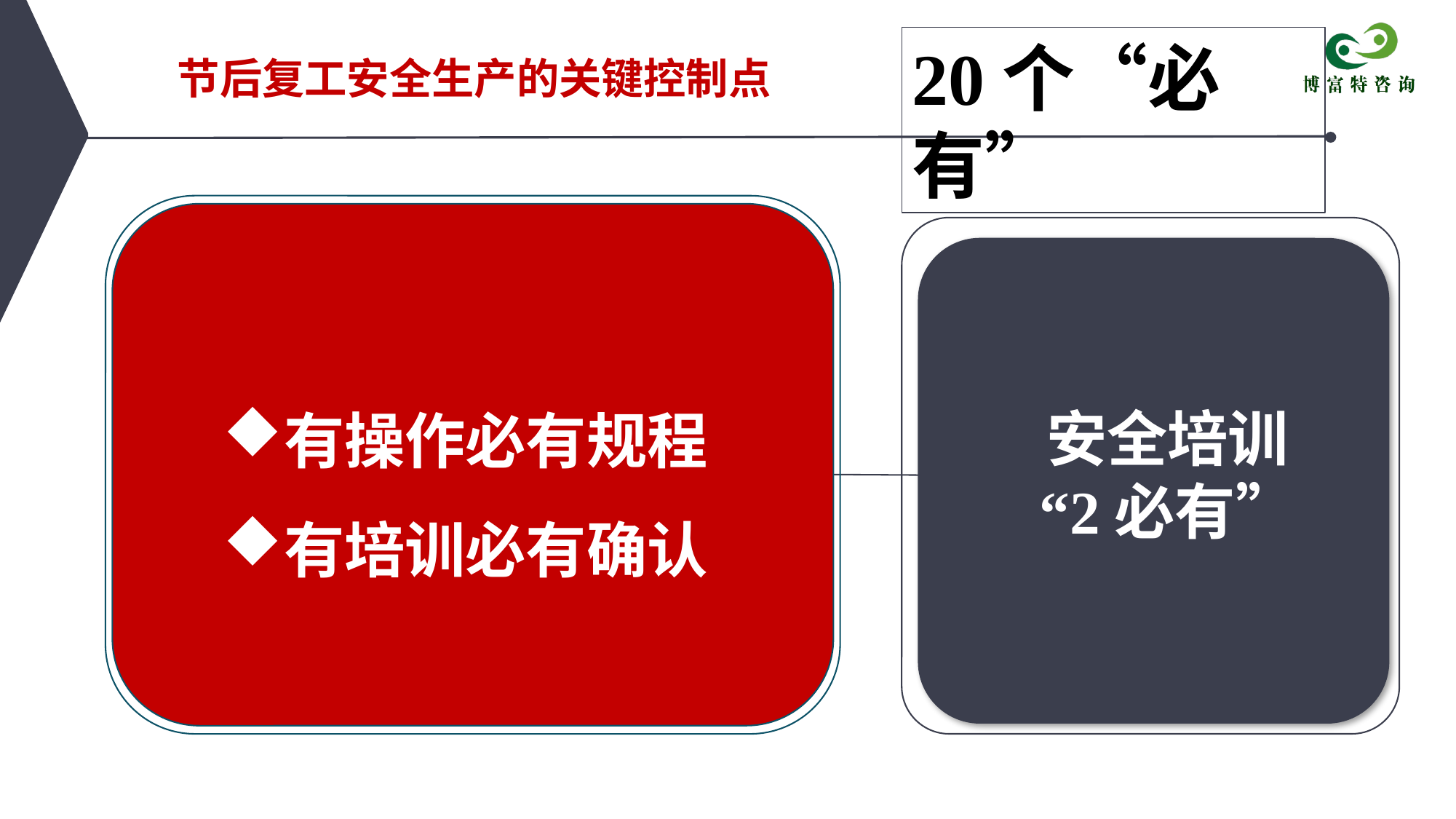

20个“必有”
节后复工安全生产的关键控制点

有操作必有规程
有培训必有确认
安全培训
“2必有”